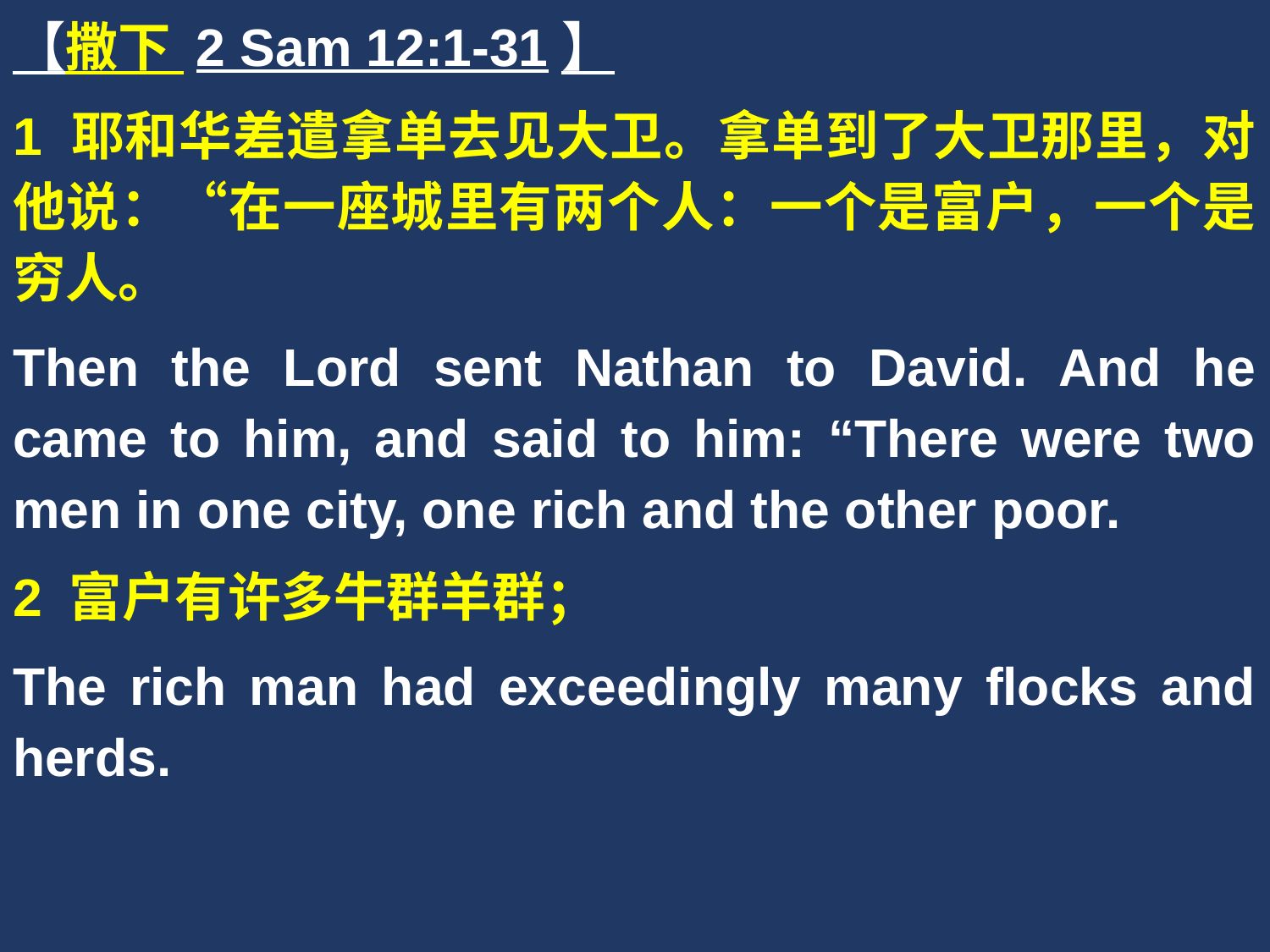

【撒下 2 Sam 12:1-31】
1 耶和华差遣拿单去见大卫。拿单到了大卫那里，对他说：“在一座城里有两个人：一个是富户，一个是穷人。
Then the Lord sent Nathan to David. And he came to him, and said to him: “There were two men in one city, one rich and the other poor.
2 富户有许多牛群羊群；
The rich man had exceedingly many flocks and herds.